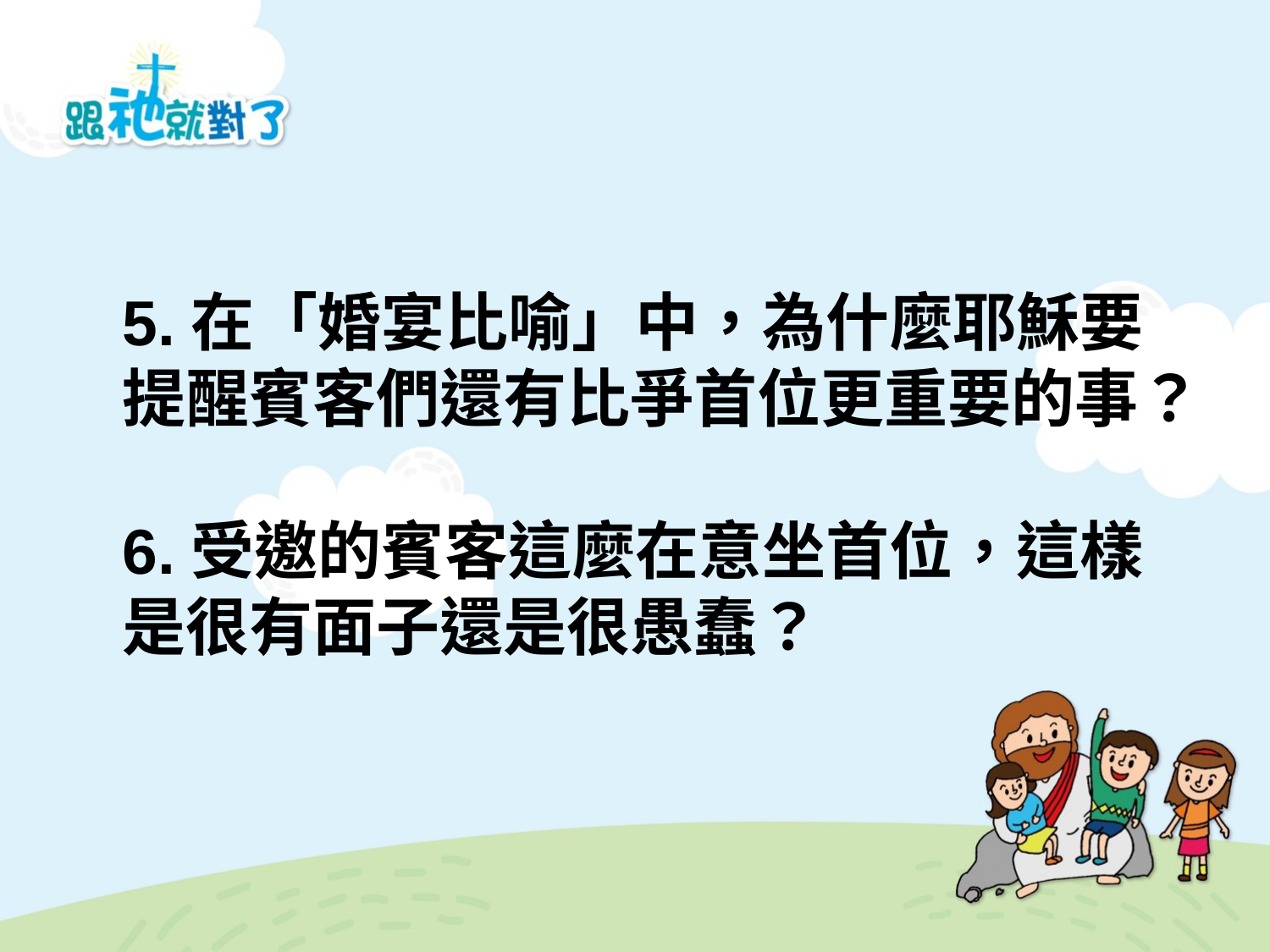

5.在「婚宴比喻」中，為什麼耶穌要提醒賓客們還有比爭首位更重要的事？

6.受邀的賓客這麼在意坐首位，這樣是很有面子還是很愚蠢？